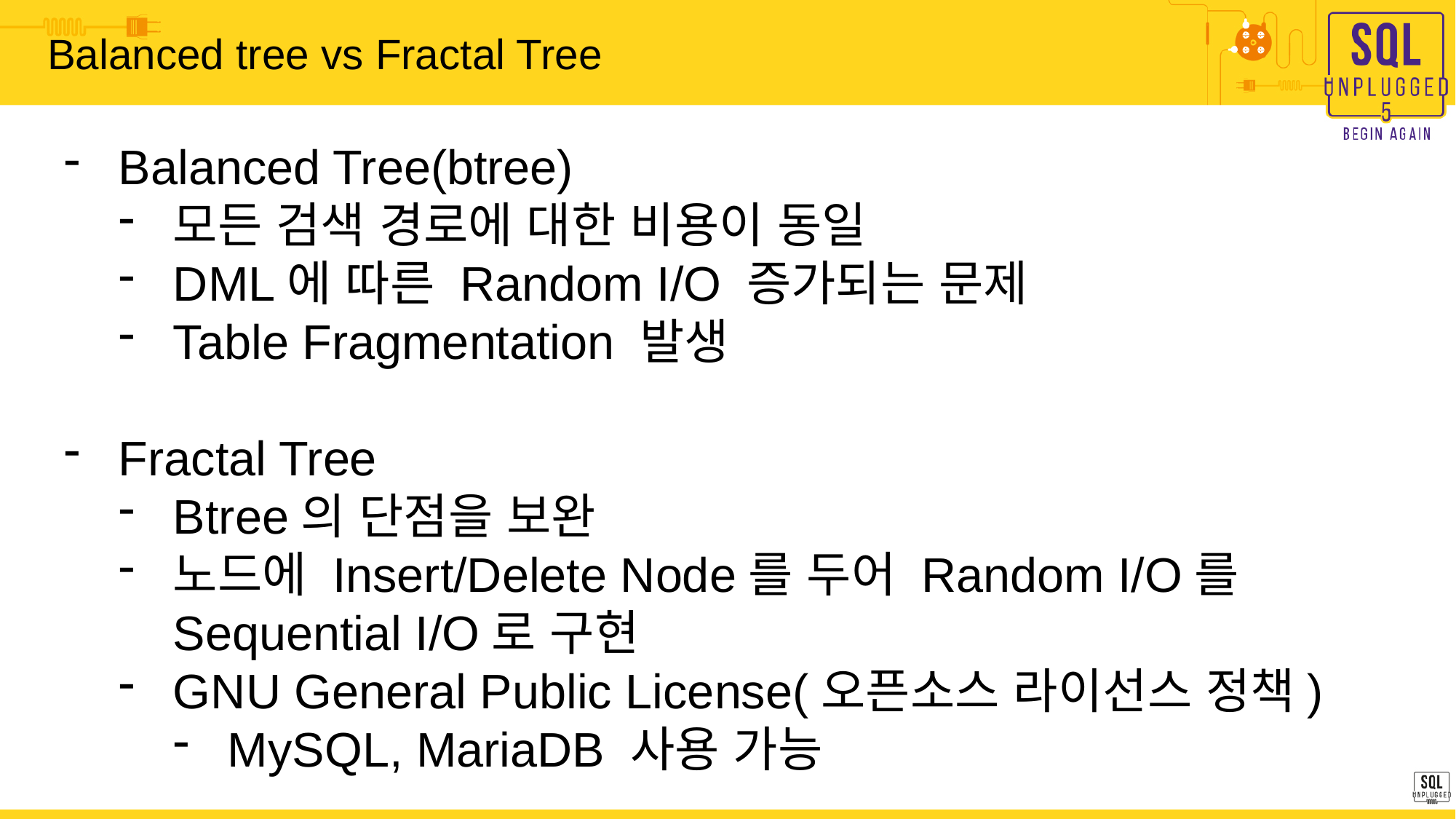

# Balanced tree vs Fractal Tree
Balanced Tree(btree)
모든 검색 경로에 대한 비용이 동일
DML에 따른 Random I/O 증가되는 문제
Table Fragmentation 발생

Fractal Tree
Btree의 단점을 보완
노드에 Insert/Delete Node를 두어 Random I/O를 Sequential I/O로 구현
GNU General Public License(오픈소스 라이선스 정책)
MySQL, MariaDB 사용 가능